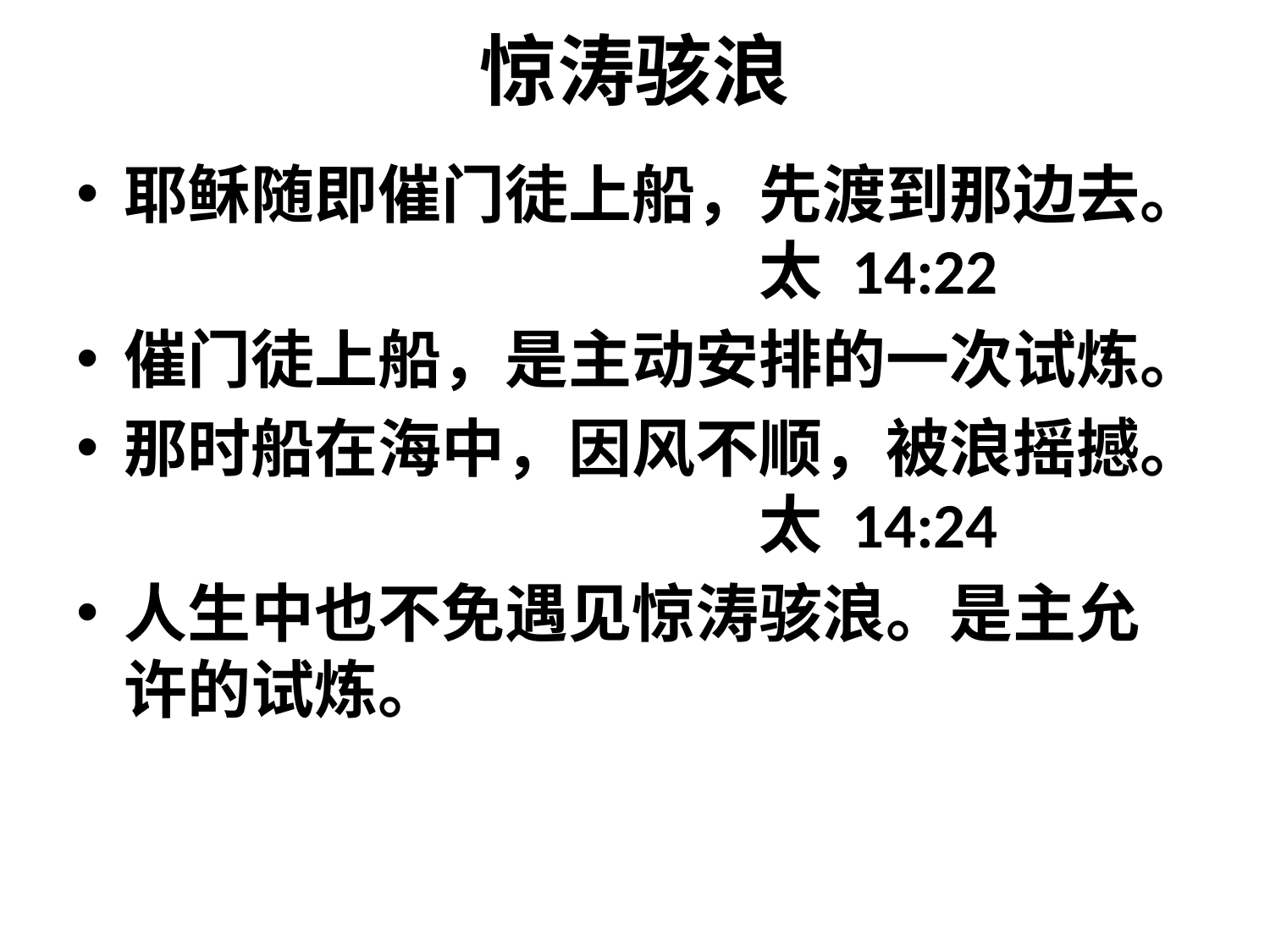

# 惊涛骇浪
耶稣随即催门徒上船，先渡到那边去。					太 14:22
催门徒上船，是主动安排的一次试炼。
那时船在海中，因风不顺，被浪摇撼。					太 14:24
人生中也不免遇见惊涛骇浪。是主允许的试炼。